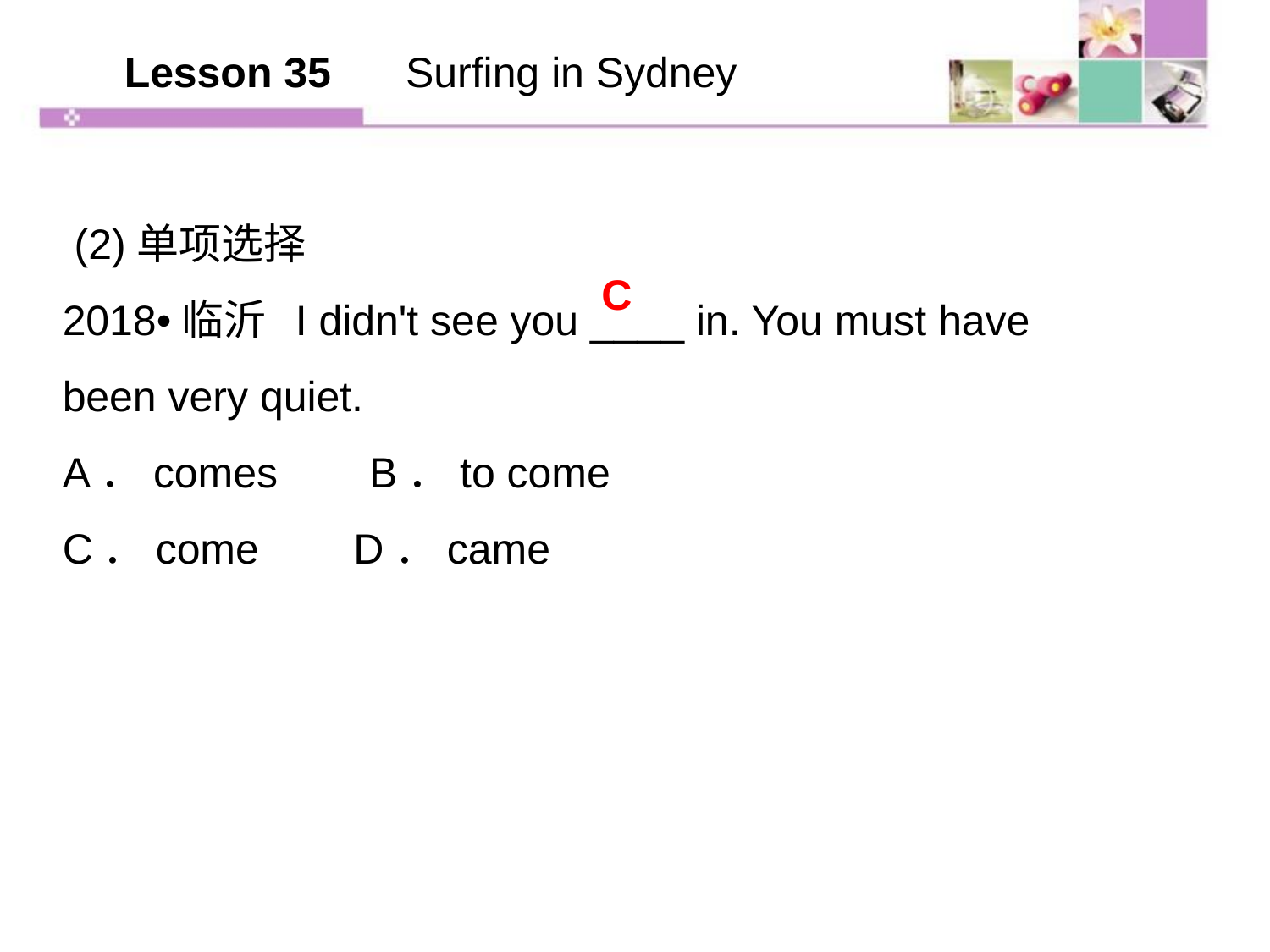

Lesson 35 　Surfing in Sydney
 (2)单项选择
2018•临沂  I didn't see you ____ in. You must have been very quiet.
A．comes　   B．to come
C．come        D．came
C